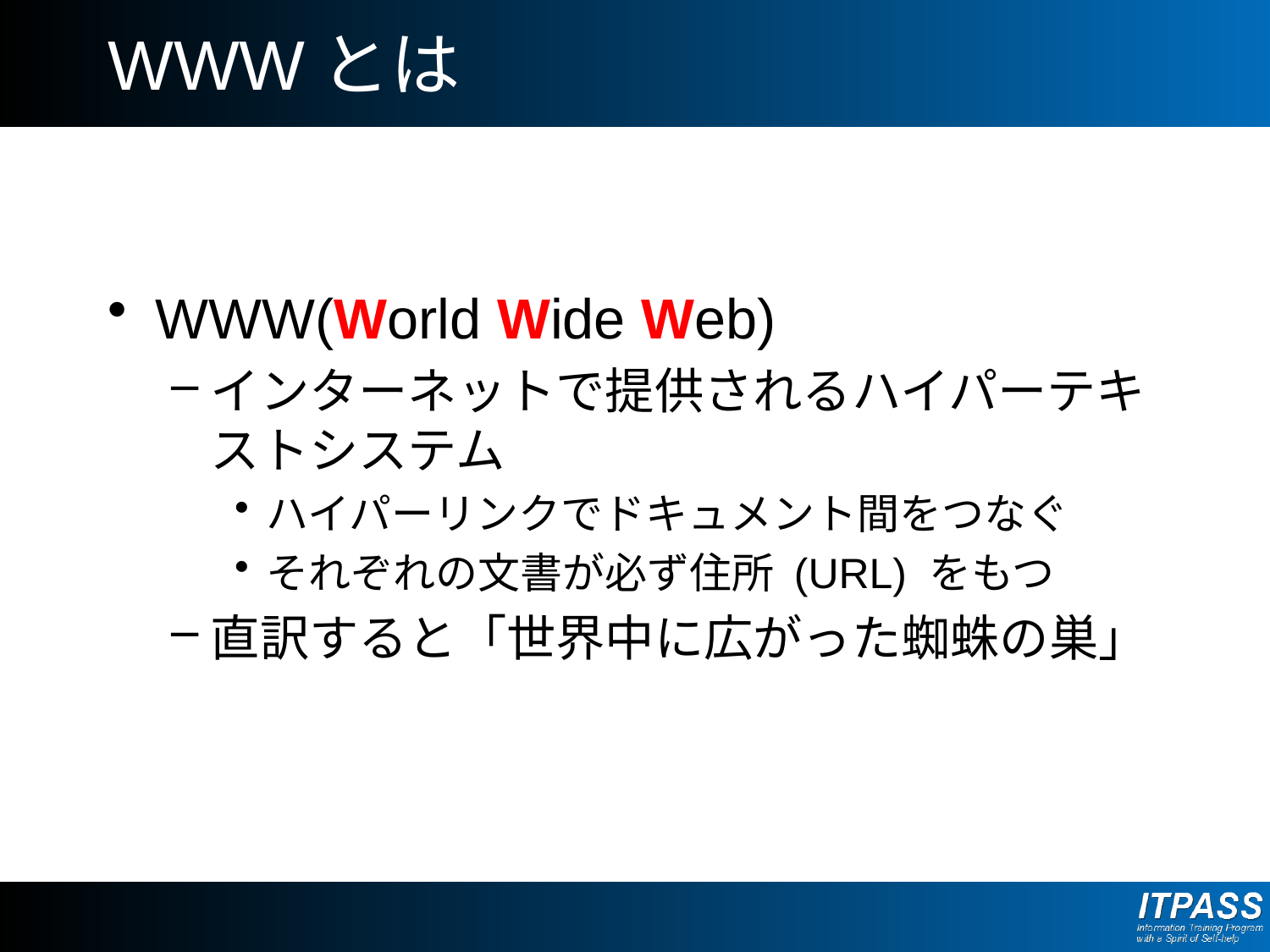

# WWWとは
WWW(World Wide Web)
インターネットで提供されるハイパーテキストシステム
ハイパーリンクでドキュメント間をつなぐ
それぞれの文書が必ず住所 (URL) をもつ
直訳すると「世界中に広がった蜘蛛の巣」